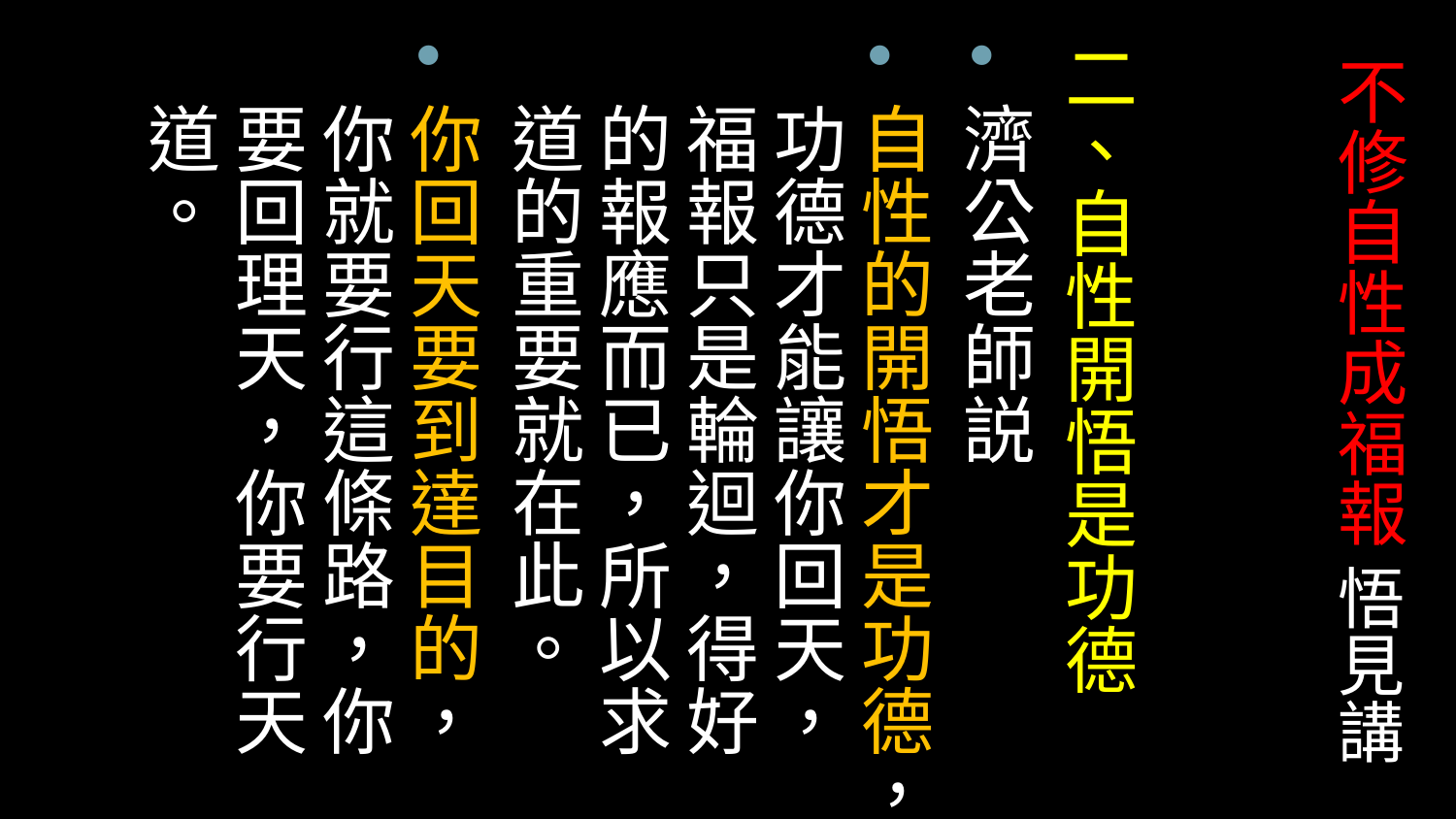

二、自性開悟是功德
濟公老師説
自性的開悟才是功德，功德才能讓你回天，福報只是輪迴，得好的報應而已，所以求道的重要就在此。
你回天要到達目的，你就要行這條路，你要回理天，你要行天道。

# 不修自性成福報 悟見講